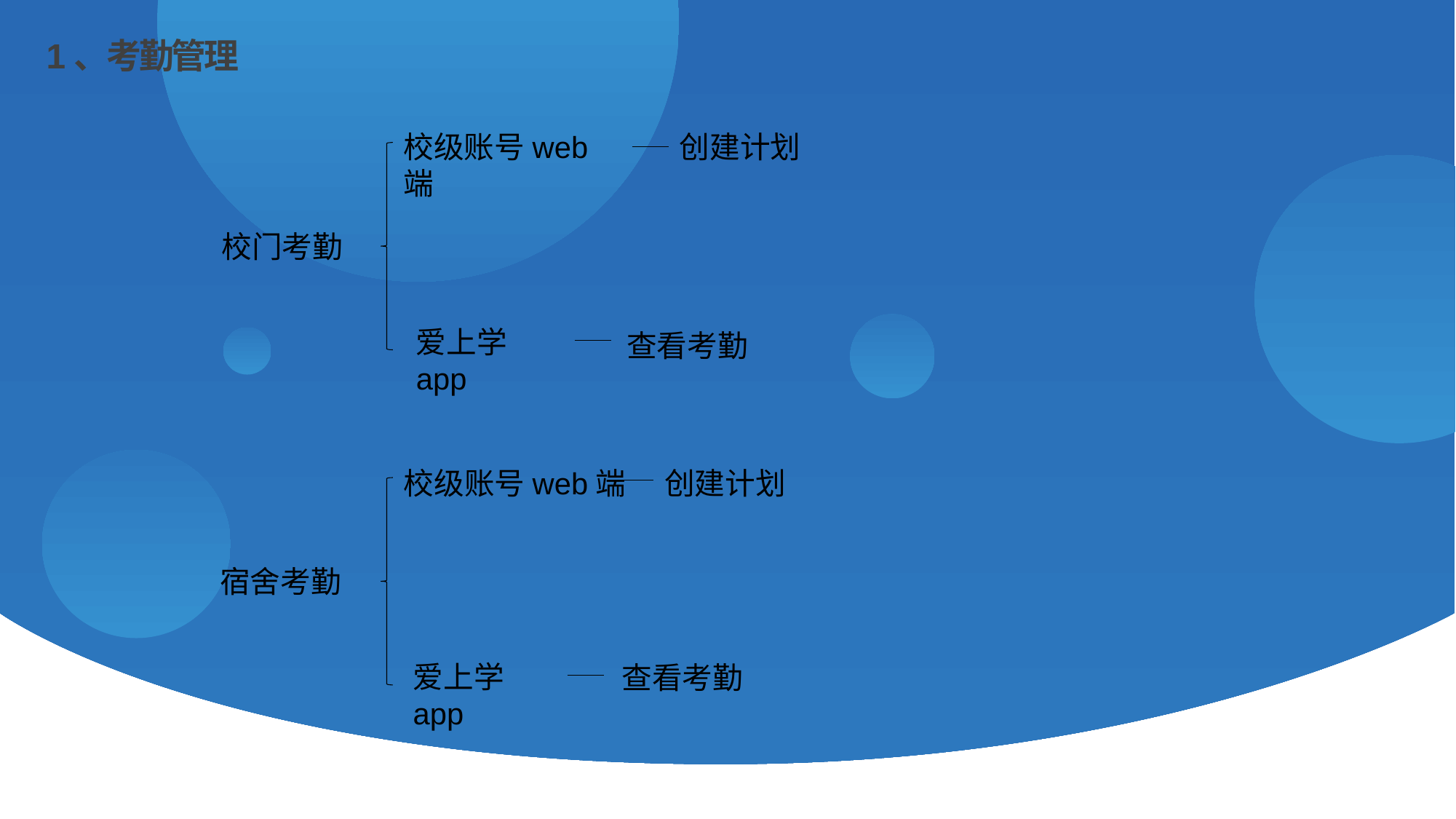

1、考勤管理
校级账号web端
创建计划

校门考勤
爱上学app
查看考勤
校级账号web端
创建计划

宿舍考勤
爱上学app
查看考勤